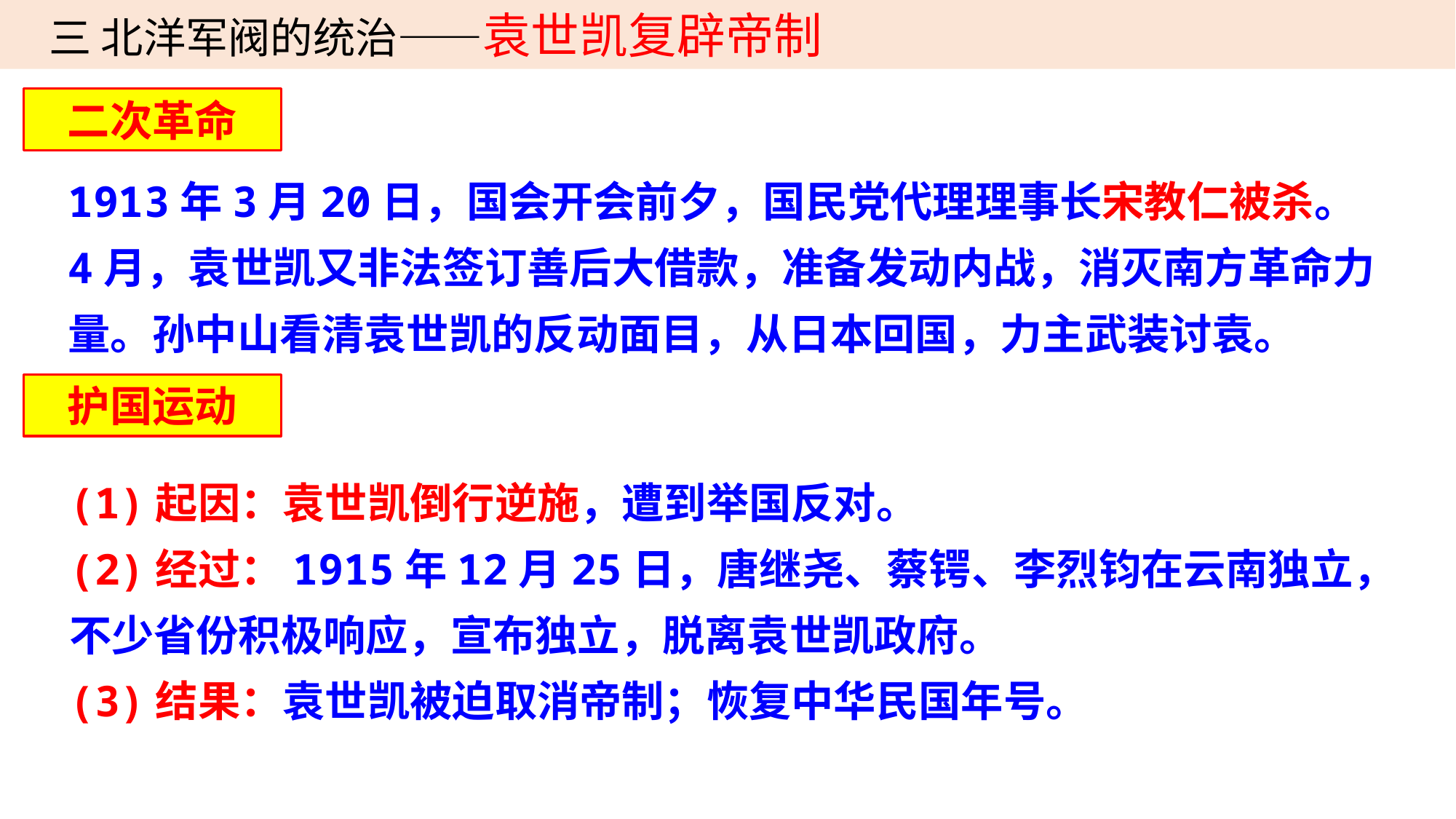

三 北洋军阀的统治——袁世凯复辟帝制
二次革命
1913年3月20日，国会开会前夕，国民党代理理事长宋教仁被杀。4月，袁世凯又非法签订善后大借款，准备发动内战，消灭南方革命力量。孙中山看清袁世凯的反动面目，从日本回国，力主武装讨袁。
护国运动
(1)起因：袁世凯倒行逆施，遭到举国反对。
(2)经过：1915年12月25日，唐继尧、蔡锷、李烈钧在云南独立，不少省份积极响应，宣布独立，脱离袁世凯政府。
(3)结果：袁世凯被迫取消帝制；恢复中华民国年号。